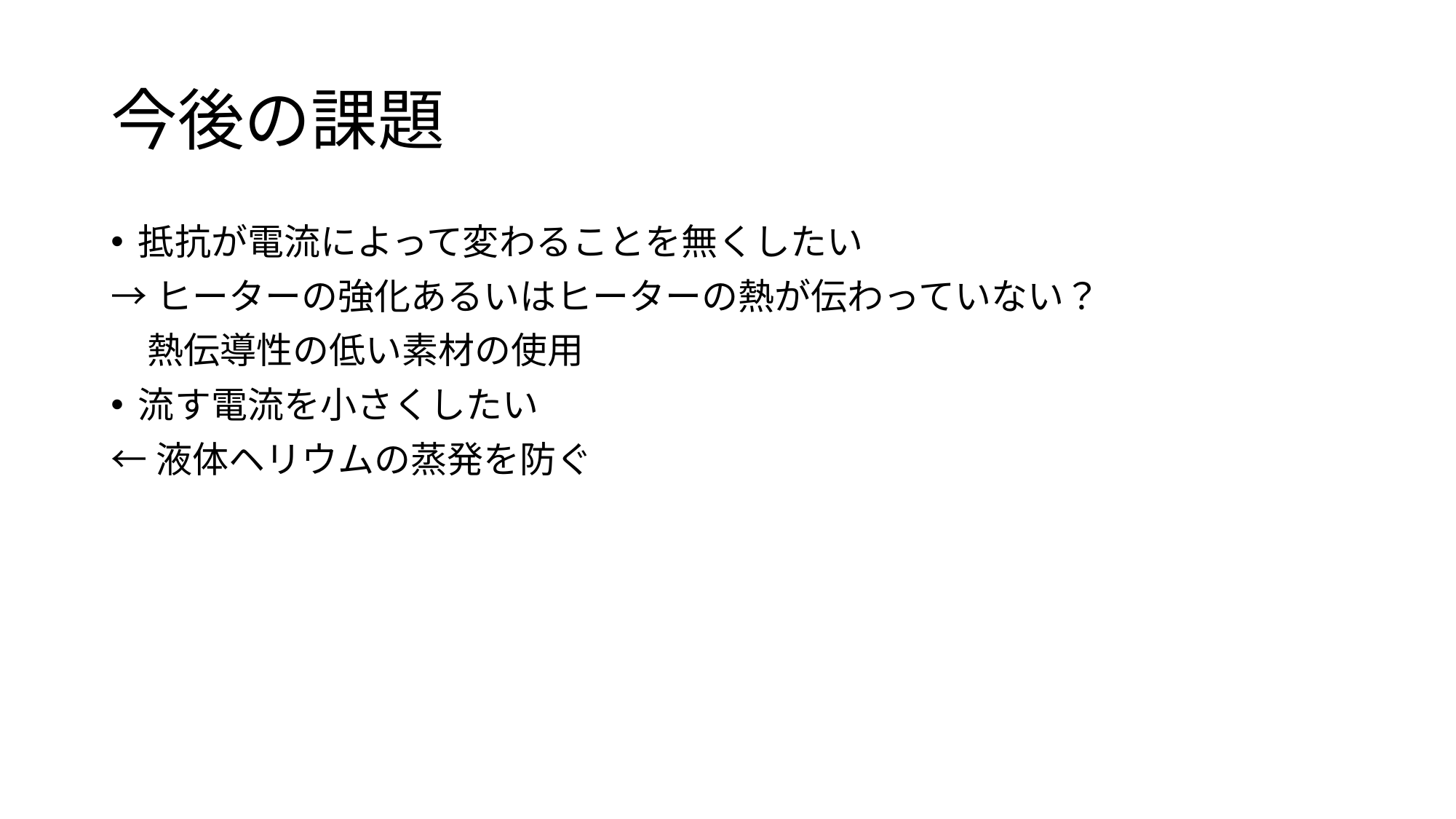

# 今後の課題
抵抗が電流によって変わることを無くしたい
→ヒーターの強化あるいはヒーターの熱が伝わっていない？
　熱伝導性の低い素材の使用
流す電流を小さくしたい
←液体ヘリウムの蒸発を防ぐ